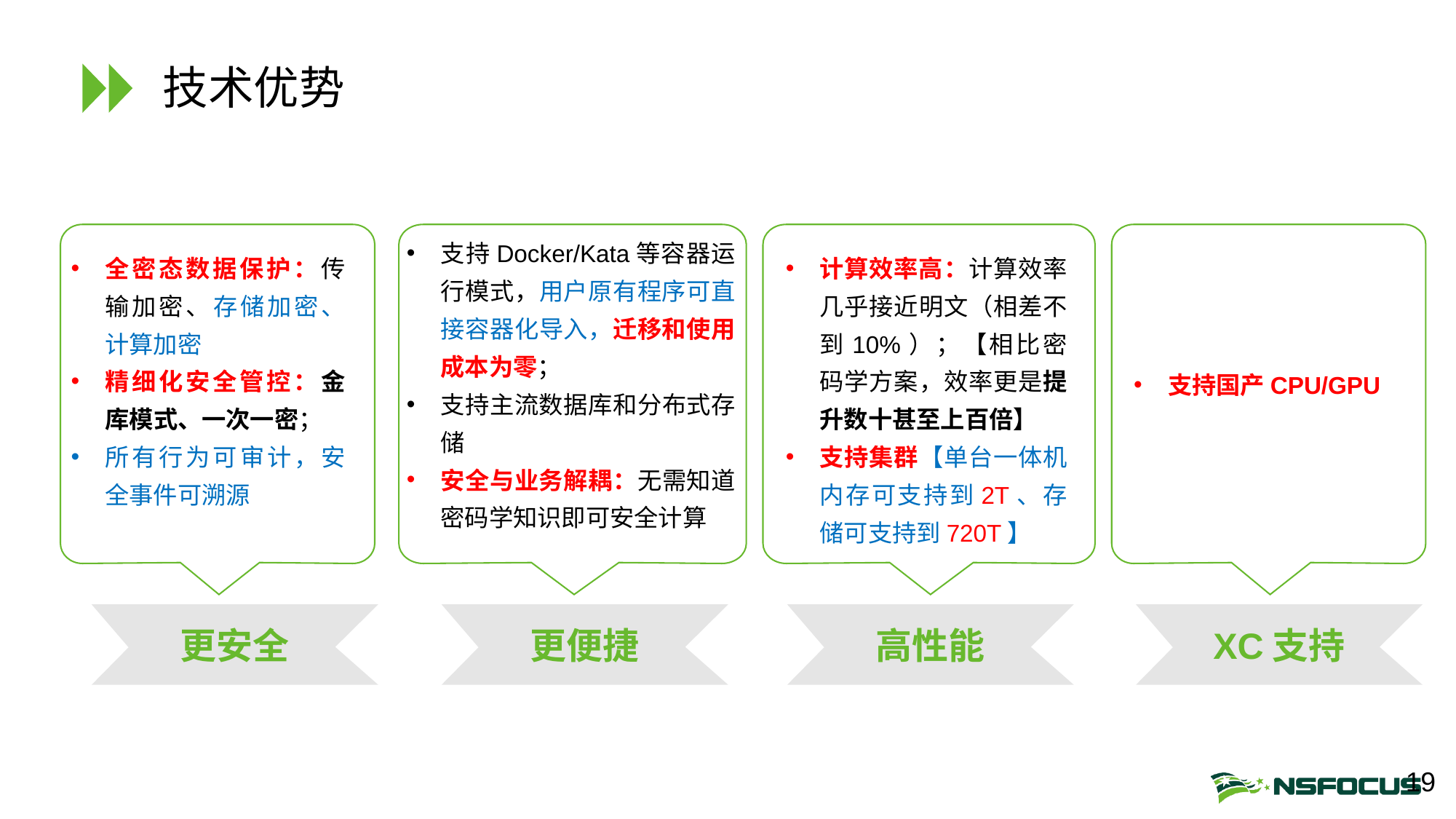

# 技术优势

支持Docker/Kata等容器运行模式，用户原有程序可直接容器化导入，迁移和使用成本为零；
支持主流数据库和分布式存储
安全与业务解耦：无需知道密码学知识即可安全计算

全密态数据保护：传输加密、存储加密、计算加密
精细化安全管控：金库模式、一次一密；
所有行为可审计，安全事件可溯源

计算效率高：计算效率几乎接近明文（相差不到10%）；【相比密码学方案，效率更是提升数十甚至上百倍】
支持集群【单台一体机内存可支持到2T、存储可支持到720T】

支持国产CPU/GPU
更安全
更便捷
高性能
XC支持
19